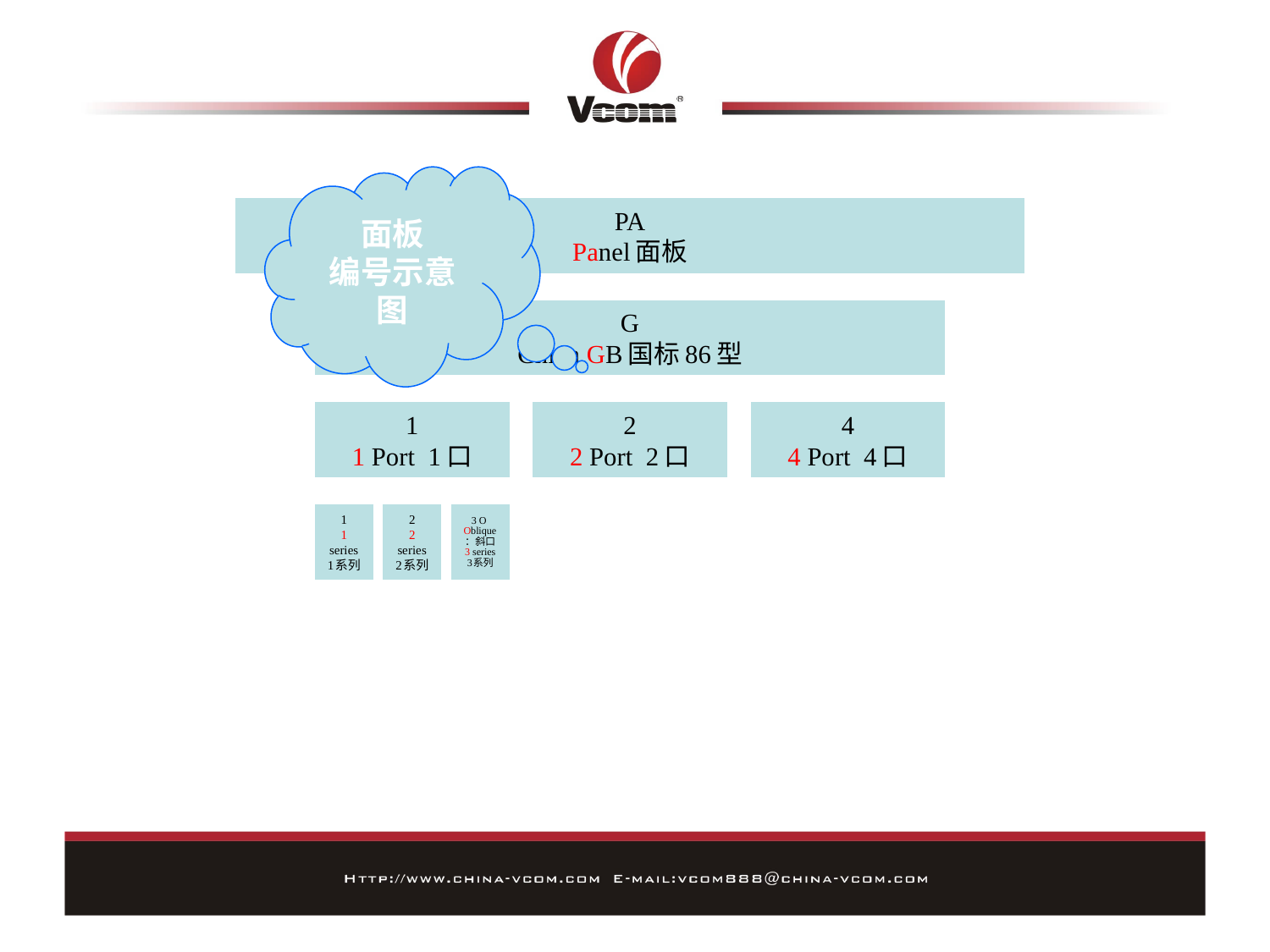

面板
编号示意图
PA
Panel面板
G
China GB国标86型
1
1 Port  1口
1
1 series 1系列
2
2 series 2系列
3 O
Oblique：斜口
3 series 3系列
2
2 Port  2口
4
4 Port  4口